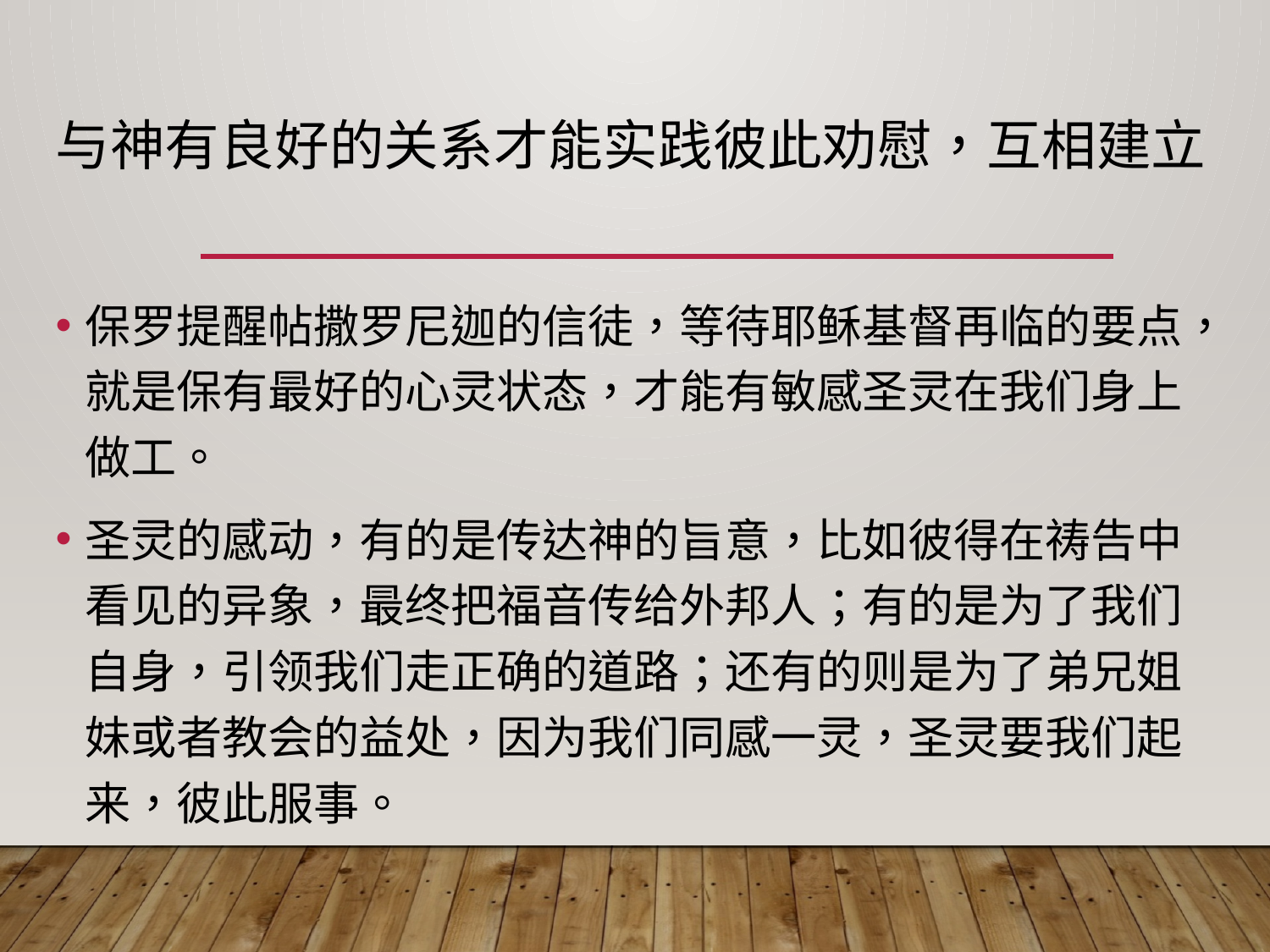

# 与神有良好的关系才能实践彼此劝慰，互相建立
保罗提醒帖撒罗尼迦的信徒，等待耶稣基督再临的要点，就是保有最好的心灵状态，才能有敏感圣灵在我们身上做工。
圣灵的感动，有的是传达神的旨意，比如彼得在祷告中看见的异象，最终把福音传给外邦人；有的是为了我们自身，引领我们走正确的道路；还有的则是为了弟兄姐妹或者教会的益处，因为我们同感一灵，圣灵要我们起来，彼此服事。